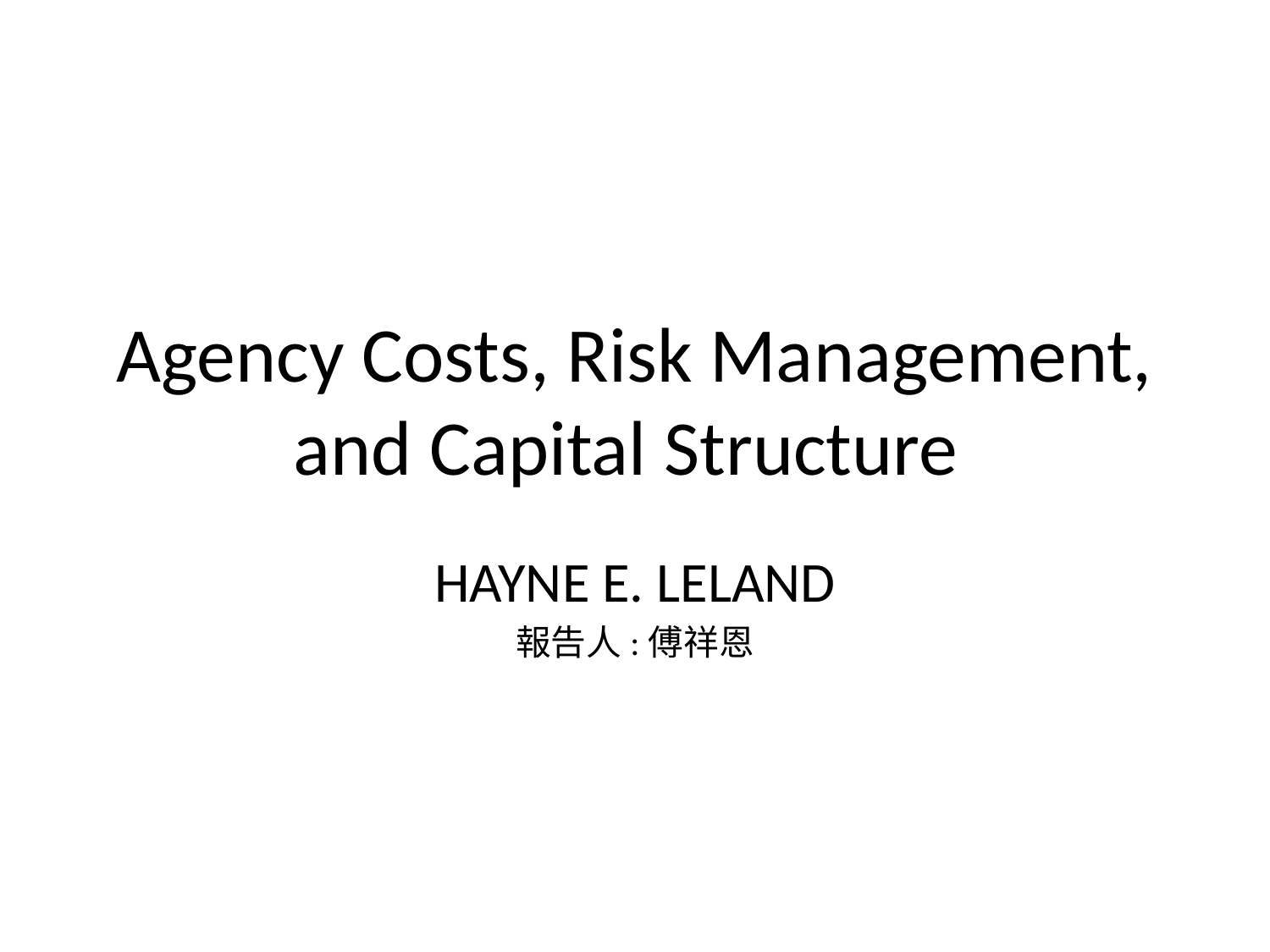

# Agency Costs, Risk Management, and Capital Structure
HAYNE E. LELAND
報告人:傅祥恩